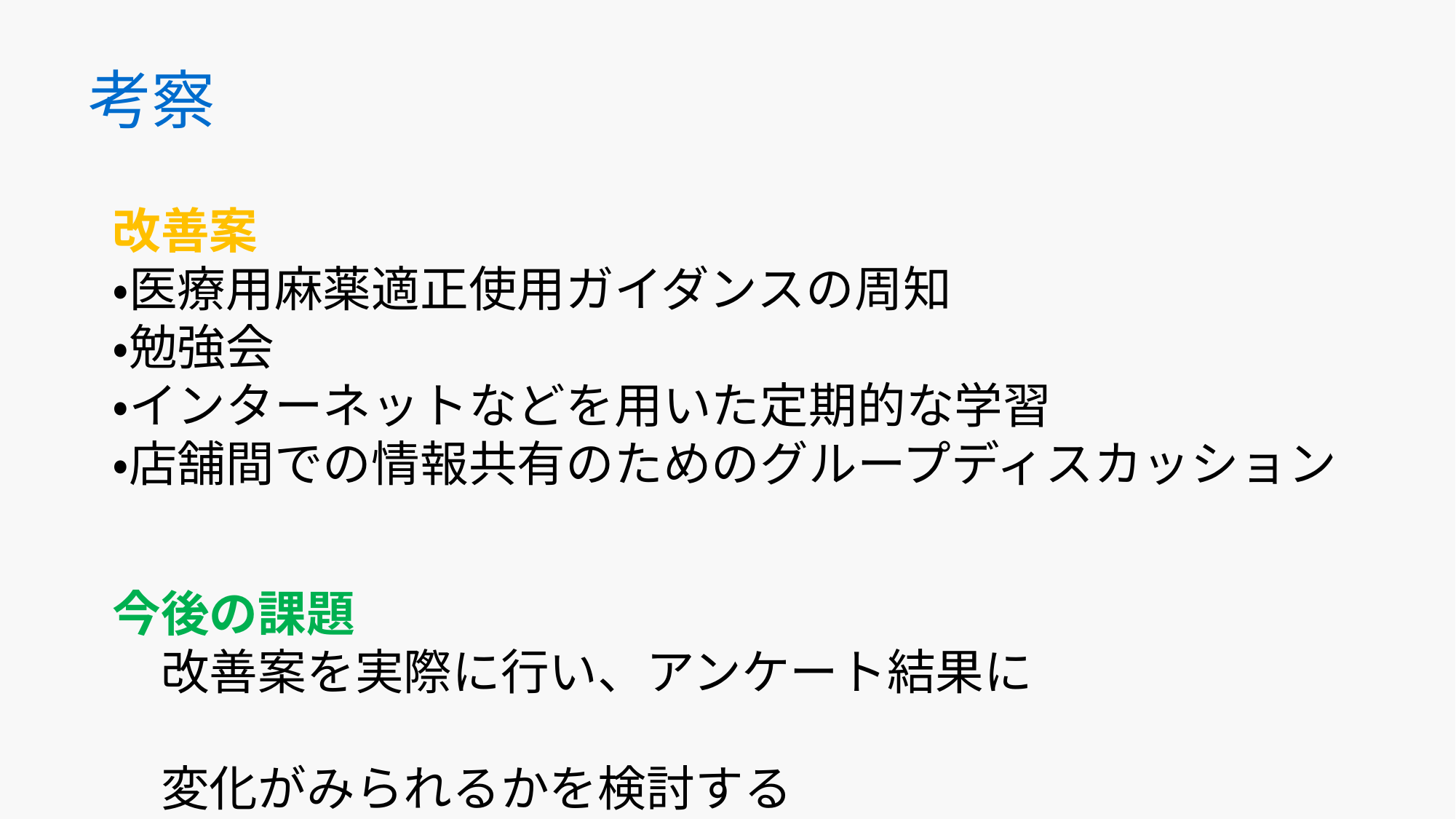

# 考察
改善案
・医療用麻薬適正使用ガイダンスの周知
・勉強会
・インターネットなどを用いた定期的な学習
・店舗間での情報共有のためのグループディスカッション
今後の課題
　改善案を実際に行い、アンケート結果に
　変化がみられるかを検討する